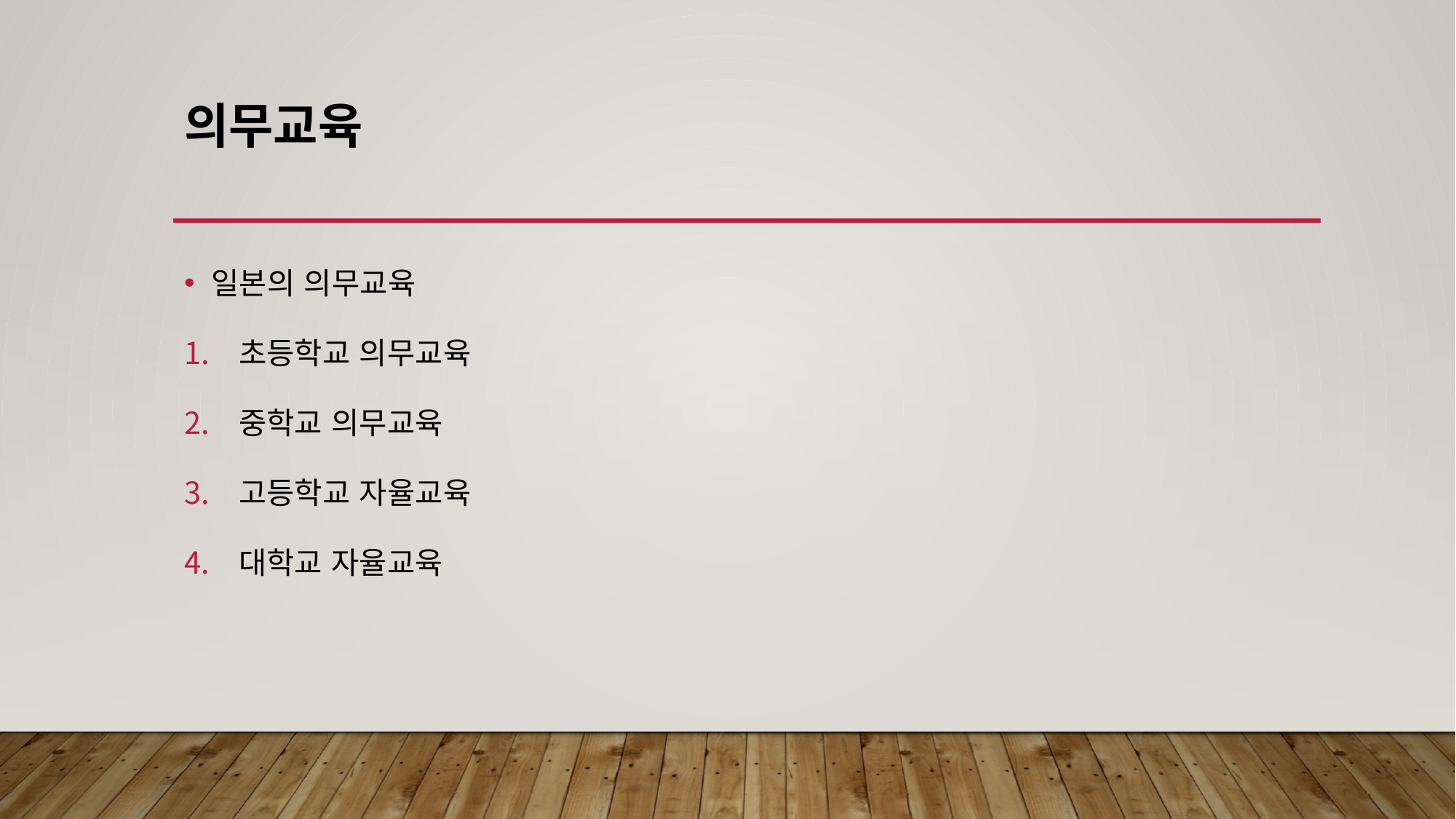

# 의무교육
일본의 의무교육
초등학교 의무교육
중학교 의무교육
고등학교 자율교육
대학교 자율교육